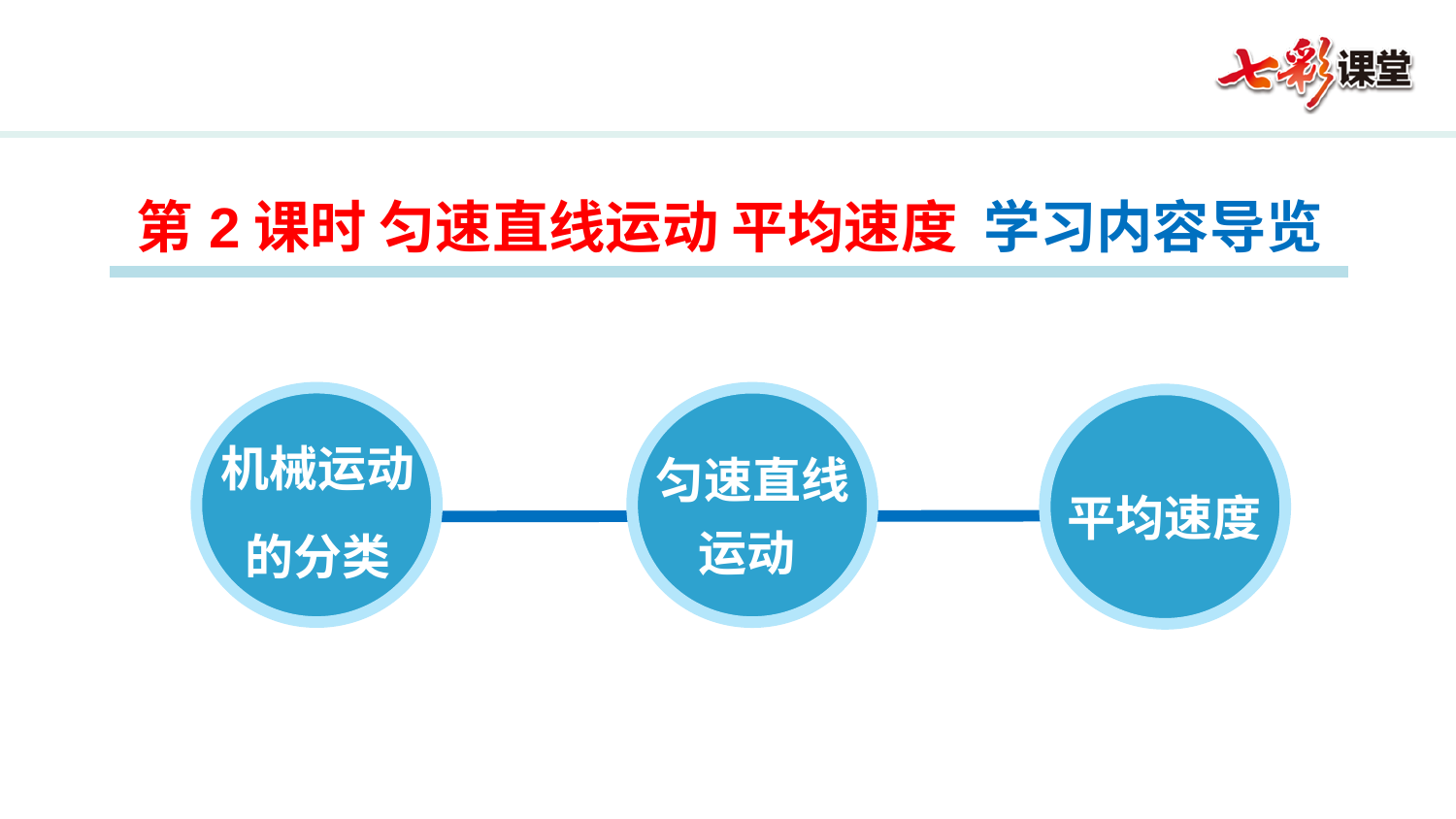

第2课时 匀速直线运动 平均速度  学习内容导览

平均速度
机械运动
的分类
匀速直线
运动